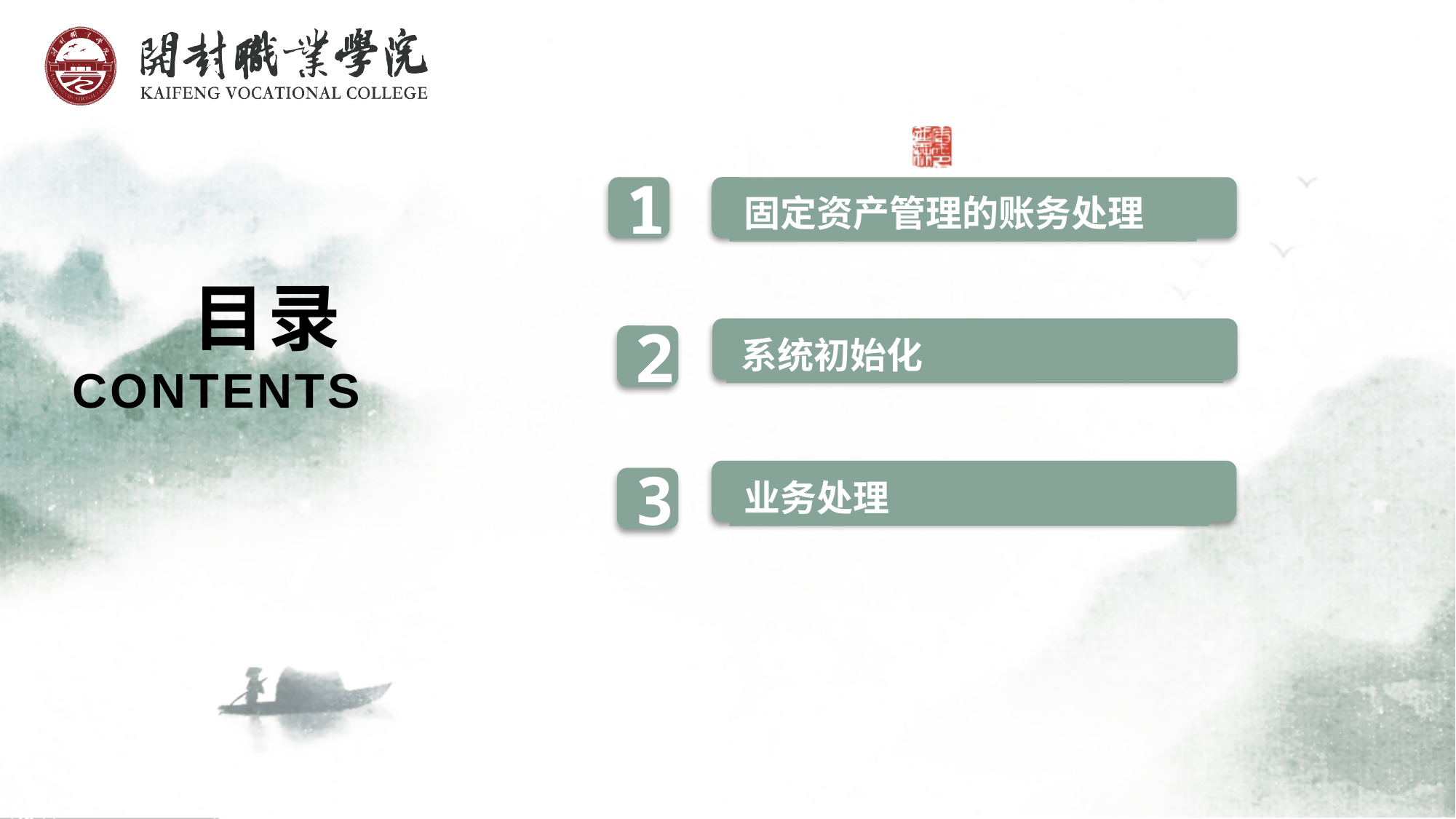

1

固定资产管理的账务处理
目录
CONTENTS

系统初始化
2

业务处理
3